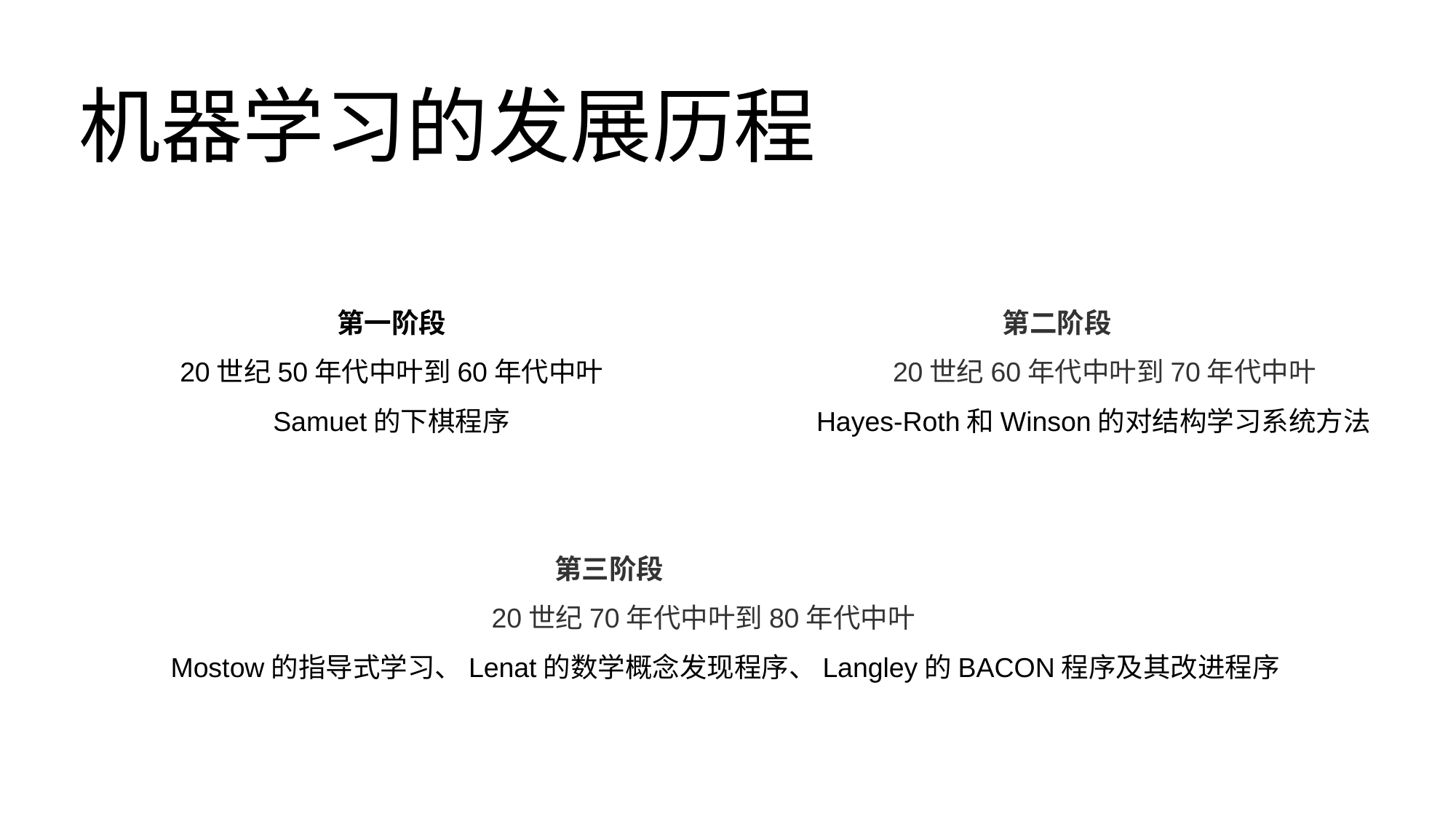

机器学习的发展历程
第一阶段
20世纪50年代中叶到60年代中叶
Samuet的下棋程序
                             第二阶段
          20世纪60年代中叶到70年代中叶
Hayes-Roth和Winson的对结构学习系统方法
                                                             第三阶段
                                          20世纪70年代中叶到80年代中叶
Mostow的指导式学习、Lenat的数学概念发现程序、Langley的BACON程序及其改进程序